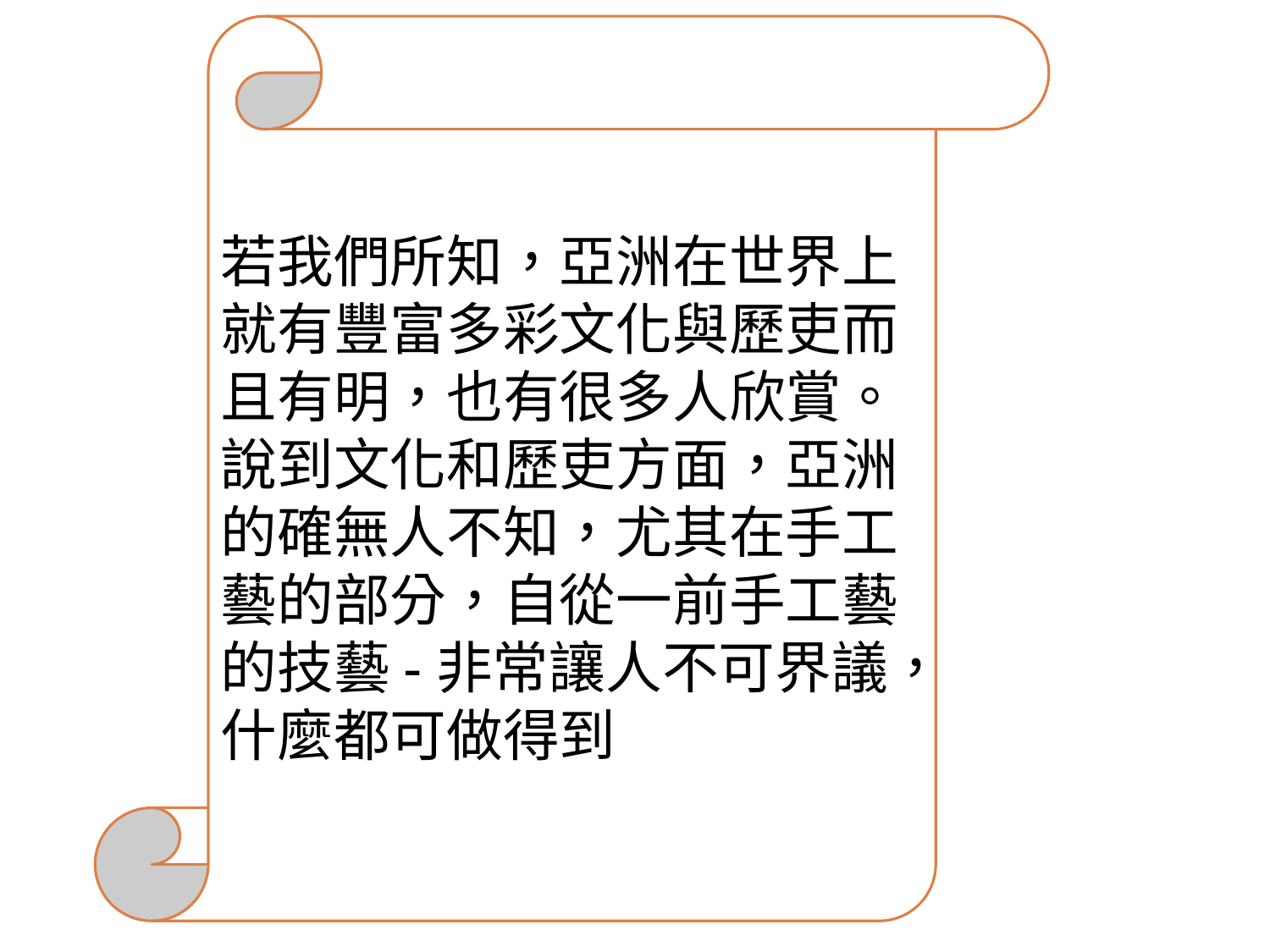

若我們所知，亞洲在世界上就有豐富多彩文化與歷吏而且有明，也有很多人欣賞。說到文化和歷吏方面，亞洲的確無人不知，尤其在手工藝的部分，自從一前手工藝的技藝-非常讓人不可界議，什麼都可做得到